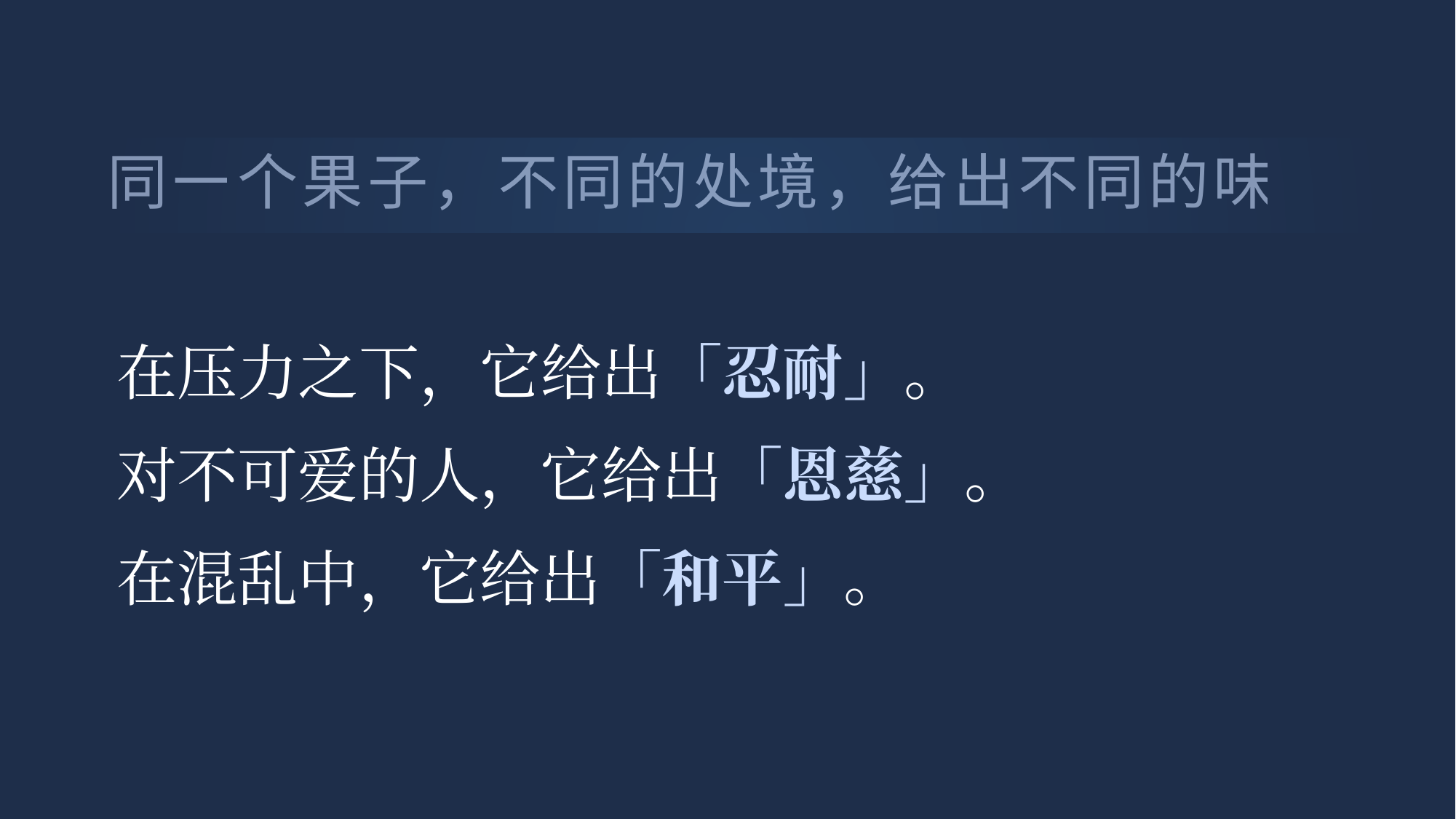

同一棵树，不同的季节，结出不同的味道
同一个果子，不同的处境，给出不同的味道
在压力之下，它给出「忍耐」。
对不可爱的人，它给出「恩慈」。
在混乱中，它给出「和平」。